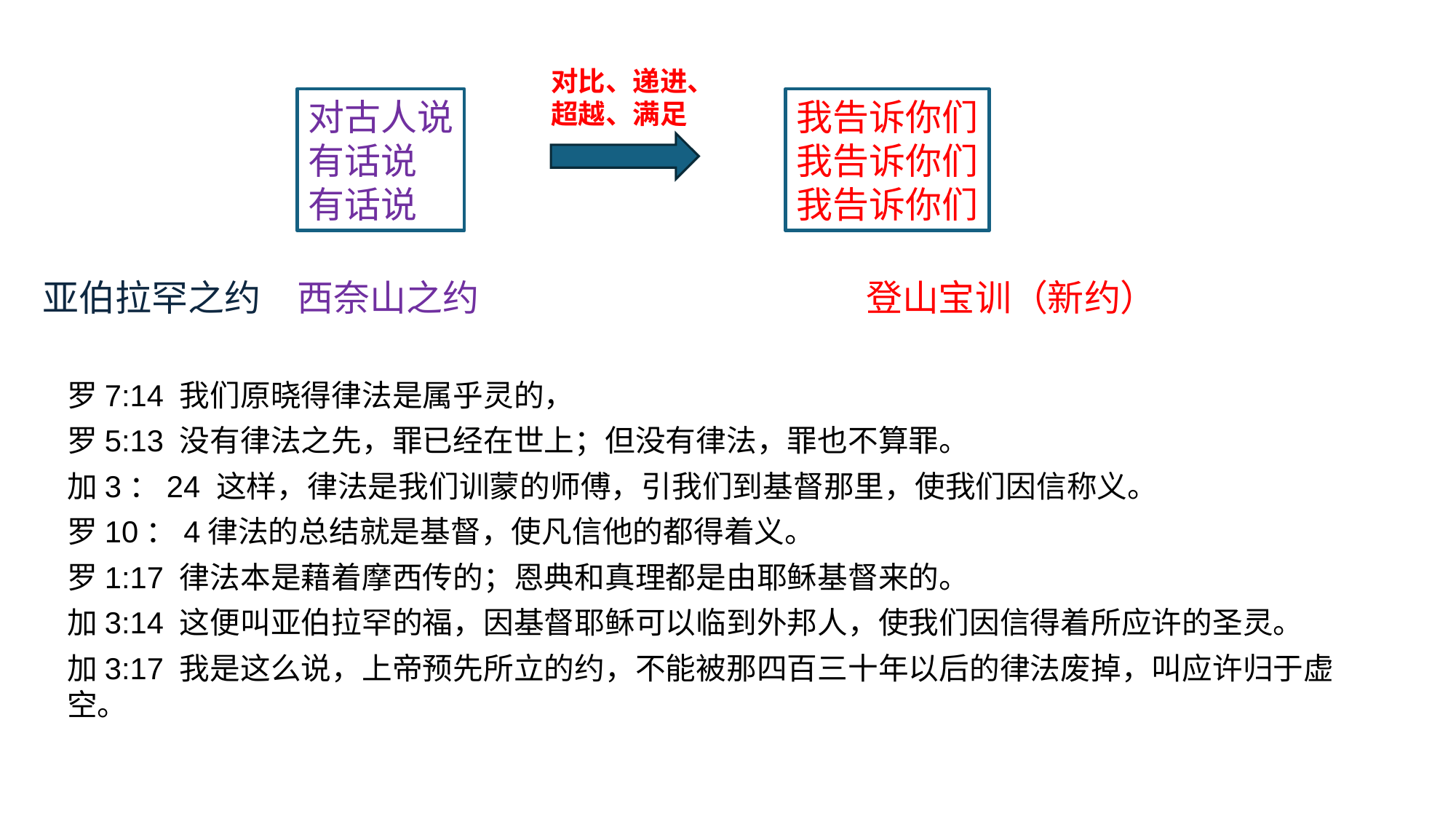

对比、递进、
超越、满足
我告诉你们
我告诉你们
我告诉你们
对古人说
有话说
有话说

亚伯拉罕之约
西奈山之约
登山宝训（新约）
罗7:14 我们原晓得律法是属乎灵的，
罗5:13 没有律法之先，罪已经在世上；但没有律法，罪也不算罪。
加3：24 这样，律法是我们训蒙的师傅，引我们到基督那里，使我们因信称义。
罗10：4律法的总结就是基督，使凡信他的都得着义。
罗1:17 律法本是藉着摩西传的；恩典和真理都是由耶稣基督来的。
加3:14 这便叫亚伯拉罕的福，因基督耶稣可以临到外邦人，使我们因信得着所应许的圣灵。
加3:17 我是这么说，上帝预先所立的约，不能被那四百三十年以后的律法废掉，叫应许归于虚空。